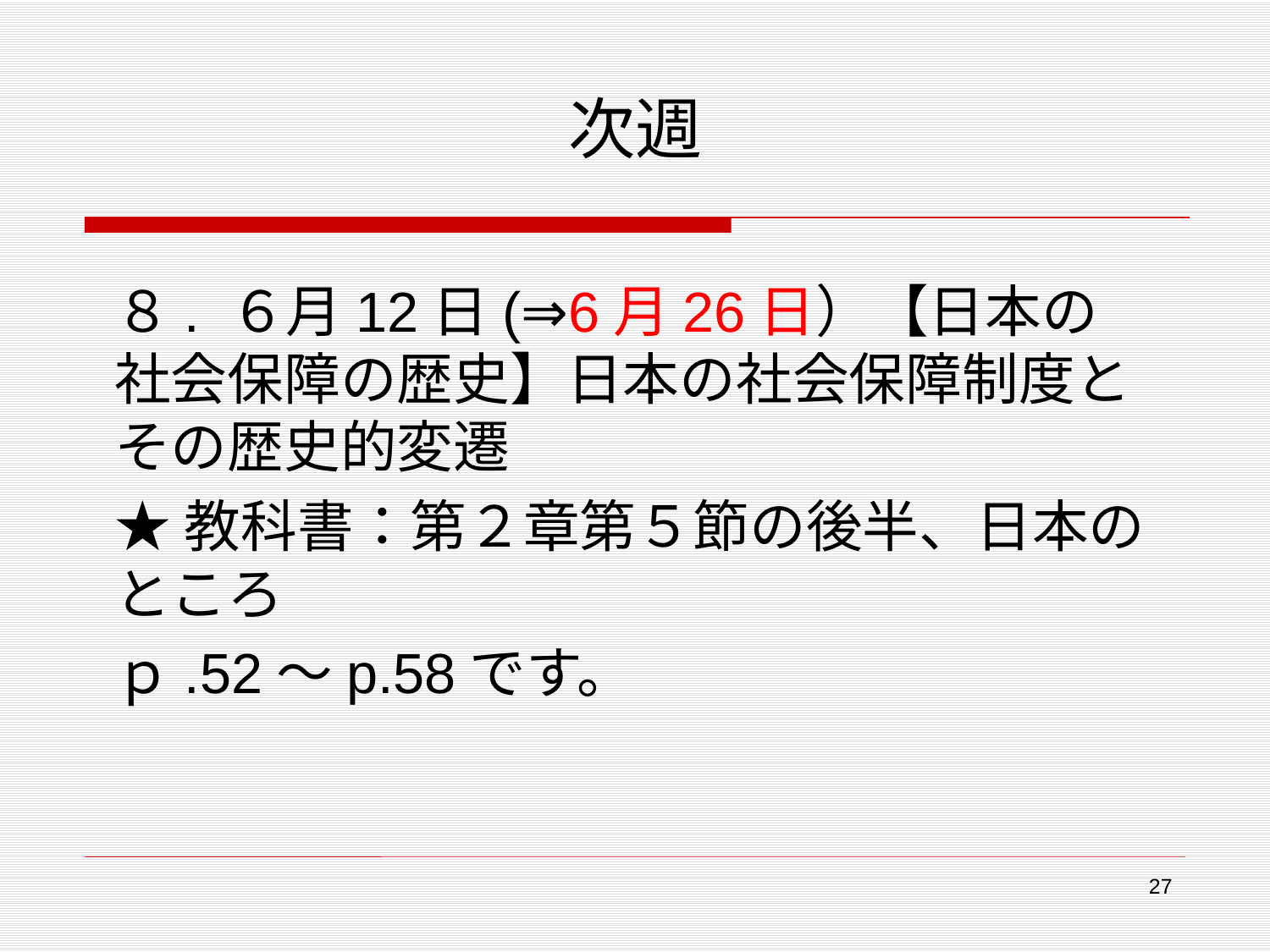

# 次週
８. ６月12日(⇒6月26日）【日本の社会保障の歴史】日本の社会保障制度とその歴史的変遷
★教科書：第２章第５節の後半、日本のところ
ｐ.52～p.58です。

27